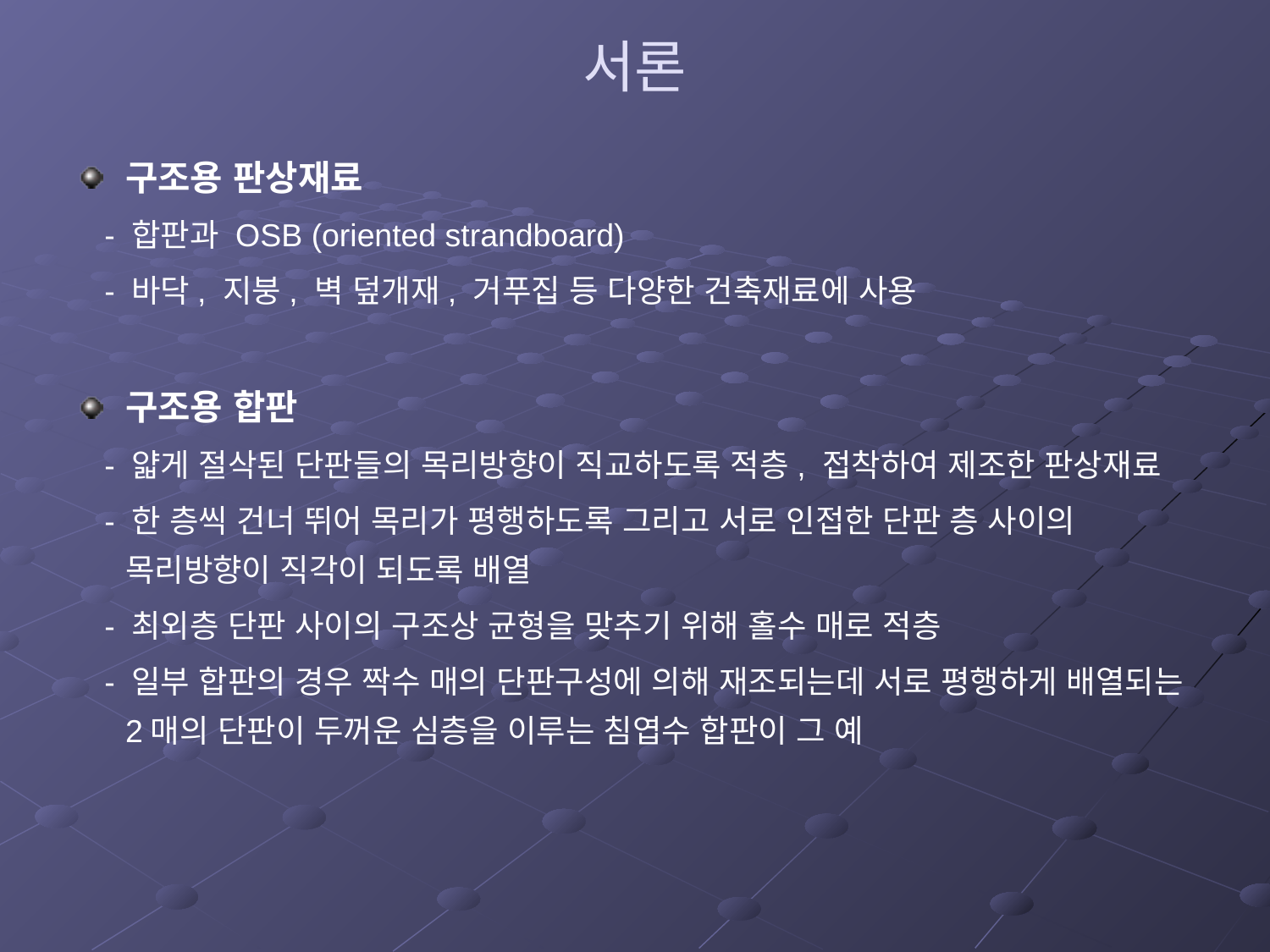

# 서론
구조용 판상재료
   - 합판과 OSB (oriented strandboard)
   - 바닥, 지붕, 벽 덮개재, 거푸집 등 다양한 건축재료에 사용

구조용 합판
   - 얇게 절삭된 단판들의 목리방향이 직교하도록 적층, 접착하여 제조한 판상재료
   - 한 층씩 건너 뛰어 목리가 평행하도록 그리고 서로 인접한 단판 층 사이의 목리방향이 직각이 되도록 배열
   - 최외층 단판 사이의 구조상 균형을 맞추기 위해 홀수 매로 적층
   - 일부 합판의 경우 짝수 매의 단판구성에 의해 재조되는데 서로 평행하게 배열되는 2매의 단판이 두꺼운 심층을 이루는 침엽수 합판이 그 예